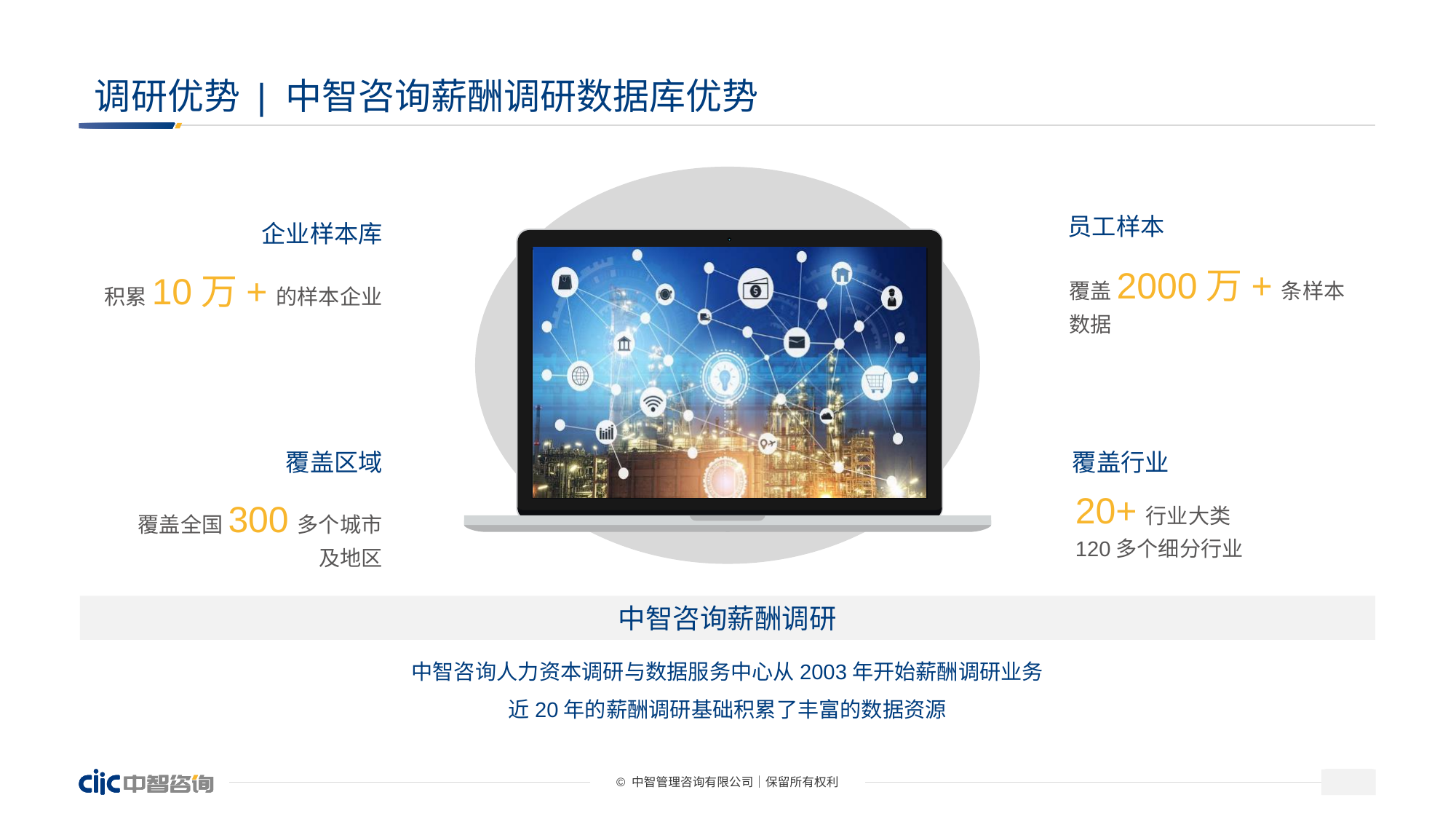

# 调研优势 | 中智咨询薪酬调研数据库优势

企业样本库

覆盖2000万+条样本数据

积累10万+的样本企业
覆盖区域
覆盖行业
覆盖全国300多个城市
及地区
20+行业大类
120多个细分行业

中智咨询薪酬调研
中智咨询人力资本调研与数据服务中心从2003年开始薪酬调研业务
近20年的薪酬调研基础积累了丰富的数据资源
员工样本
© 中智管理咨询有限公司│保留所有权利
46
46